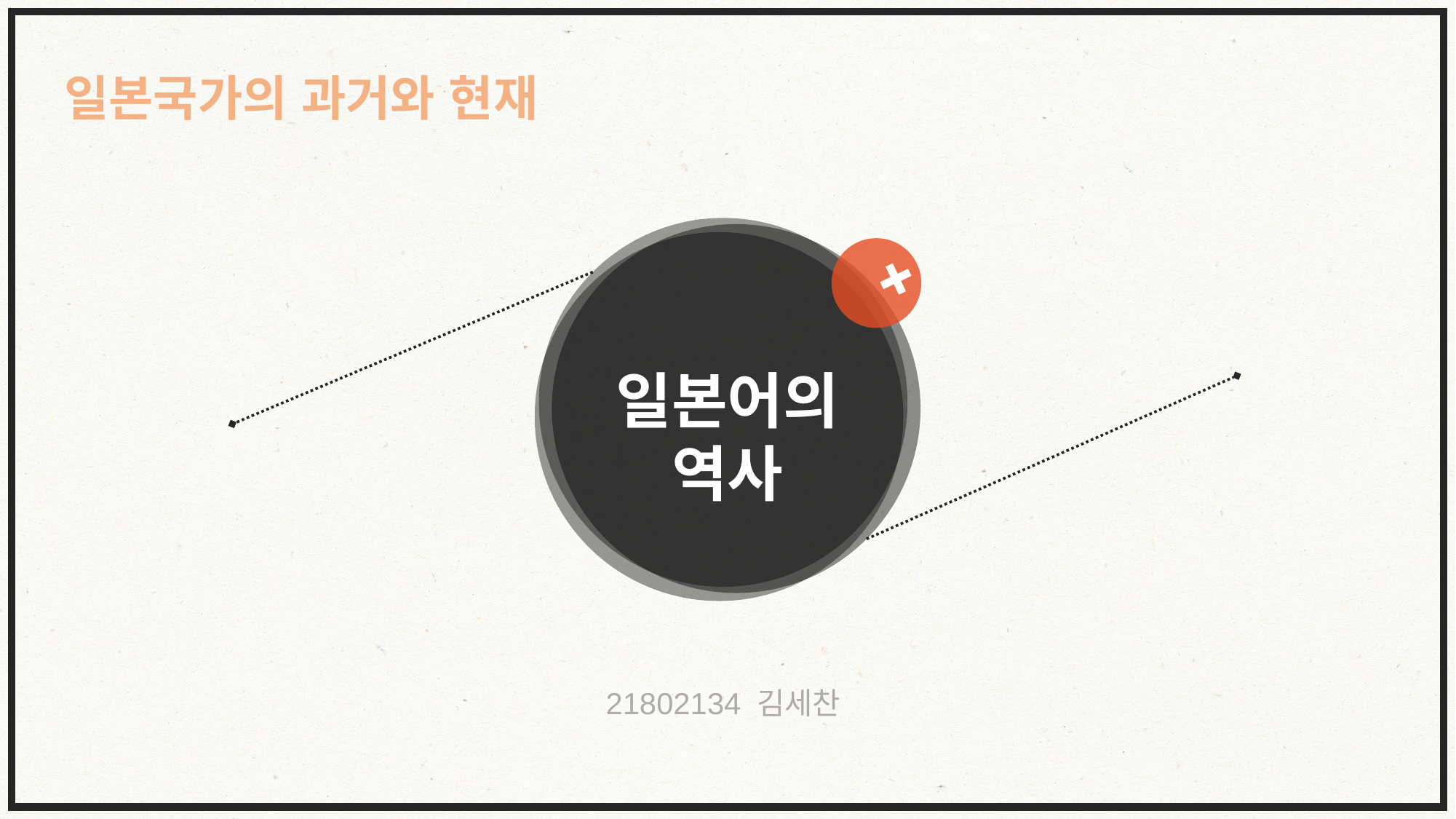

일본국가의 과거와 현재

일본어의
역사
21802134 김세찬